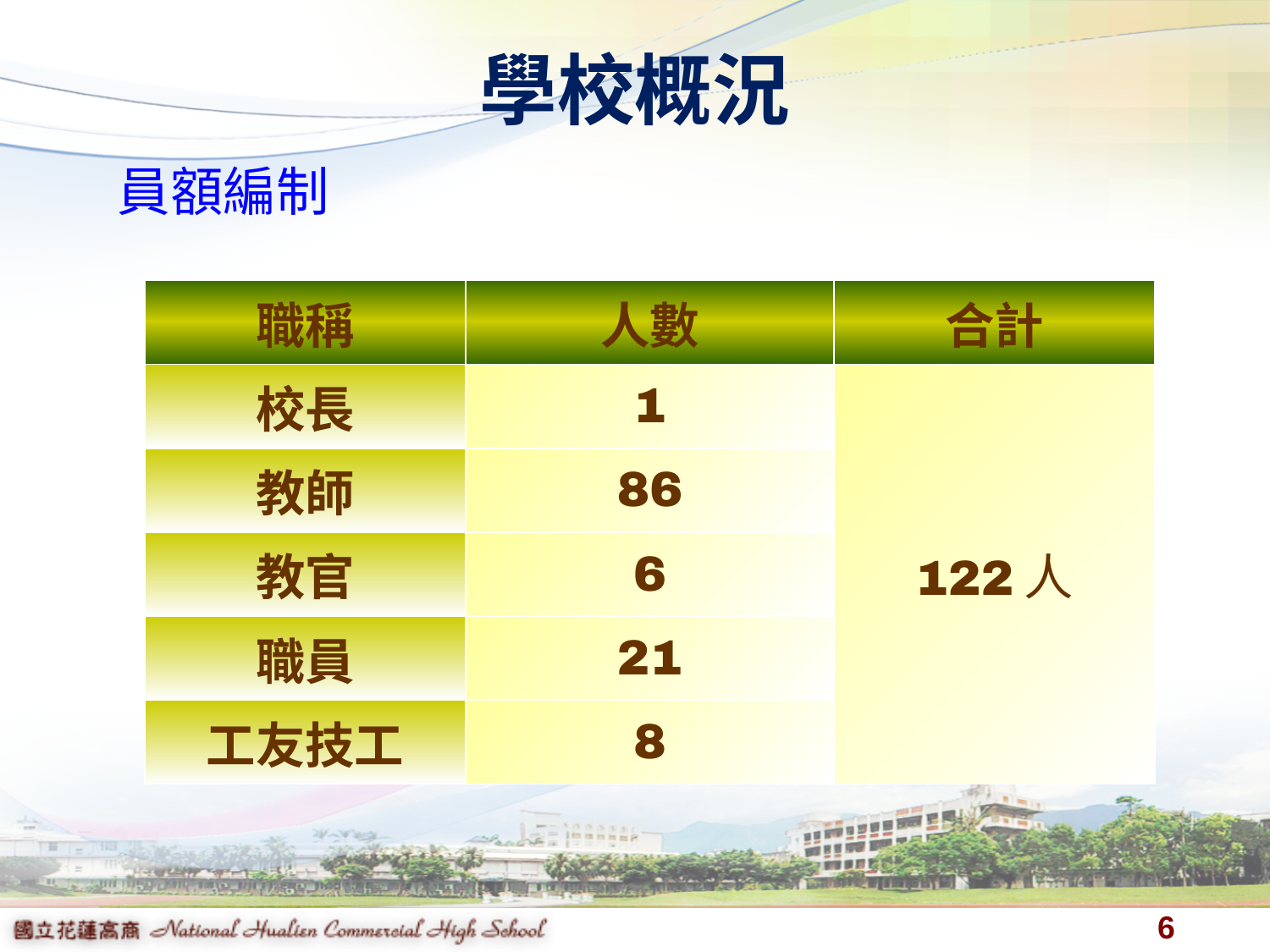

# 學校概況
員額編制
| 職稱 | 人數 | 合計 |
| --- | --- | --- |
| 校長 | 1 | 122人 |
| 教師 | 86 |  |
| 教官 | 6 |  |
| 職員 | 21 |  |
| 工友技工 | 8 |  |